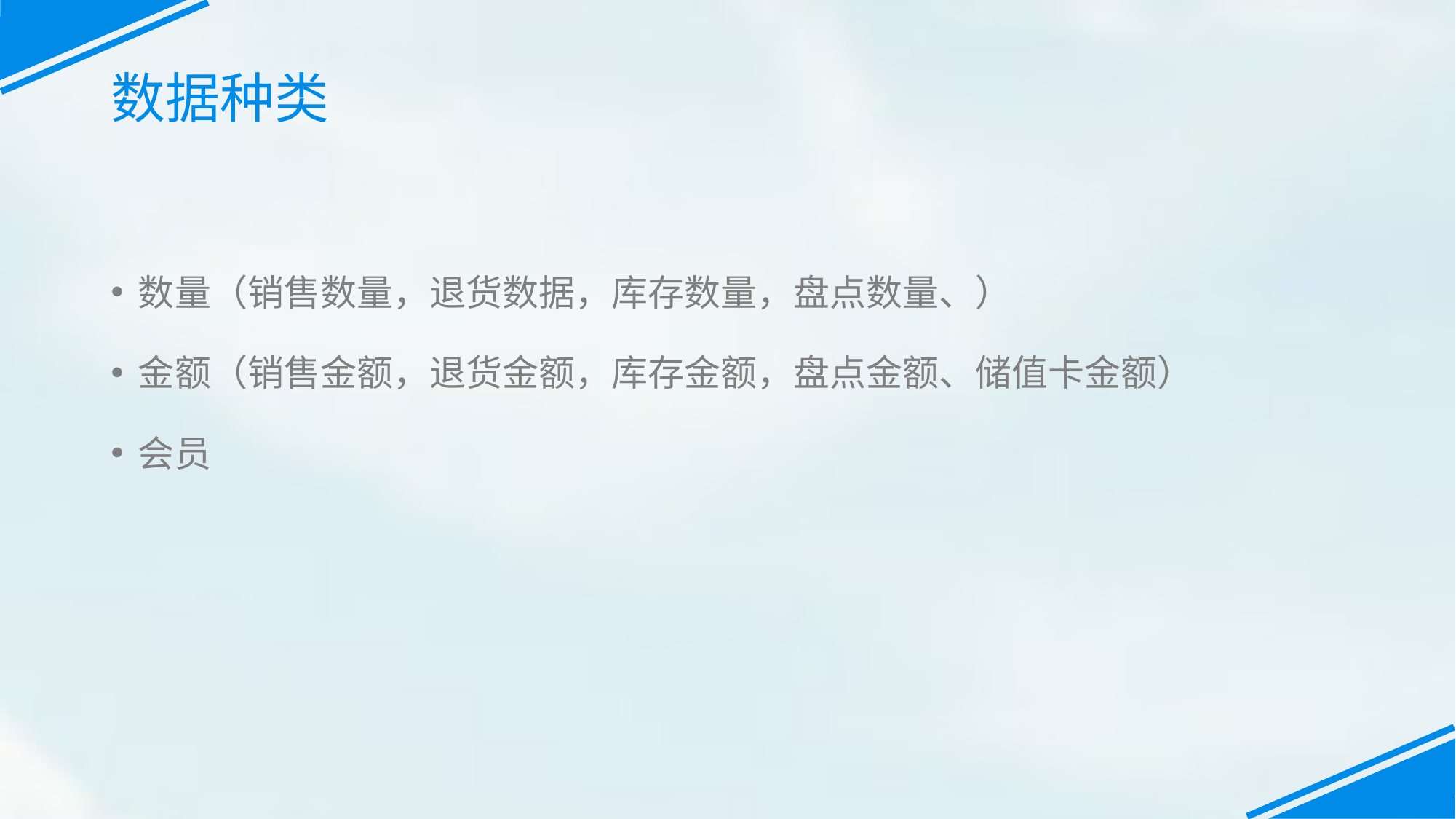

# 数据种类

数量（销售数量，退货数据，库存数量，盘点数量、）
金额（销售金额，退货金额，库存金额，盘点金额、储值卡金额）
会员